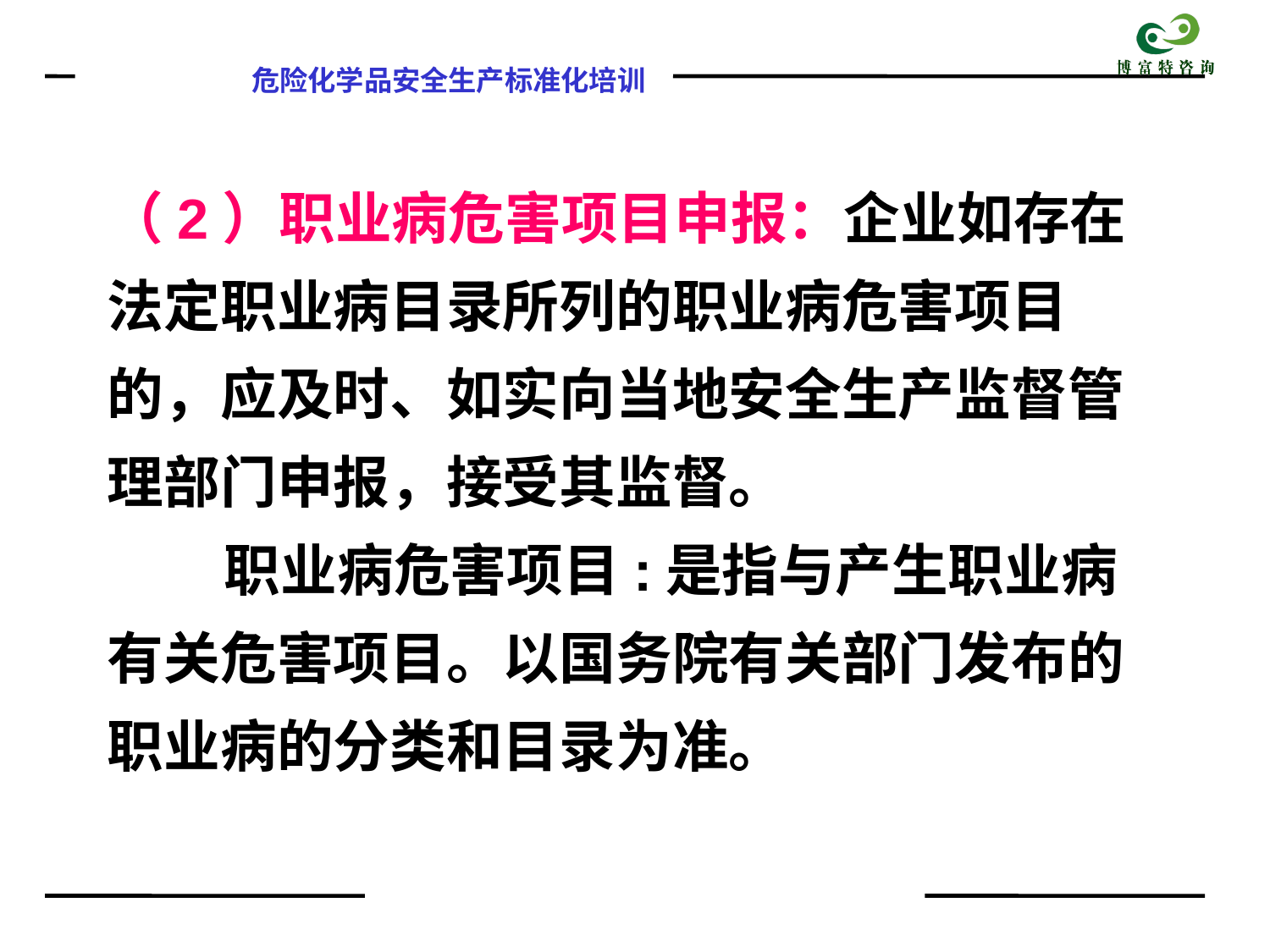

（2）职业病危害项目申报：企业如存在法定职业病目录所列的职业病危害项目的，应及时、如实向当地安全生产监督管理部门申报，接受其监督。
        职业病危害项目:是指与产生职业病有关危害项目。以国务院有关部门发布的职业病的分类和目录为准。